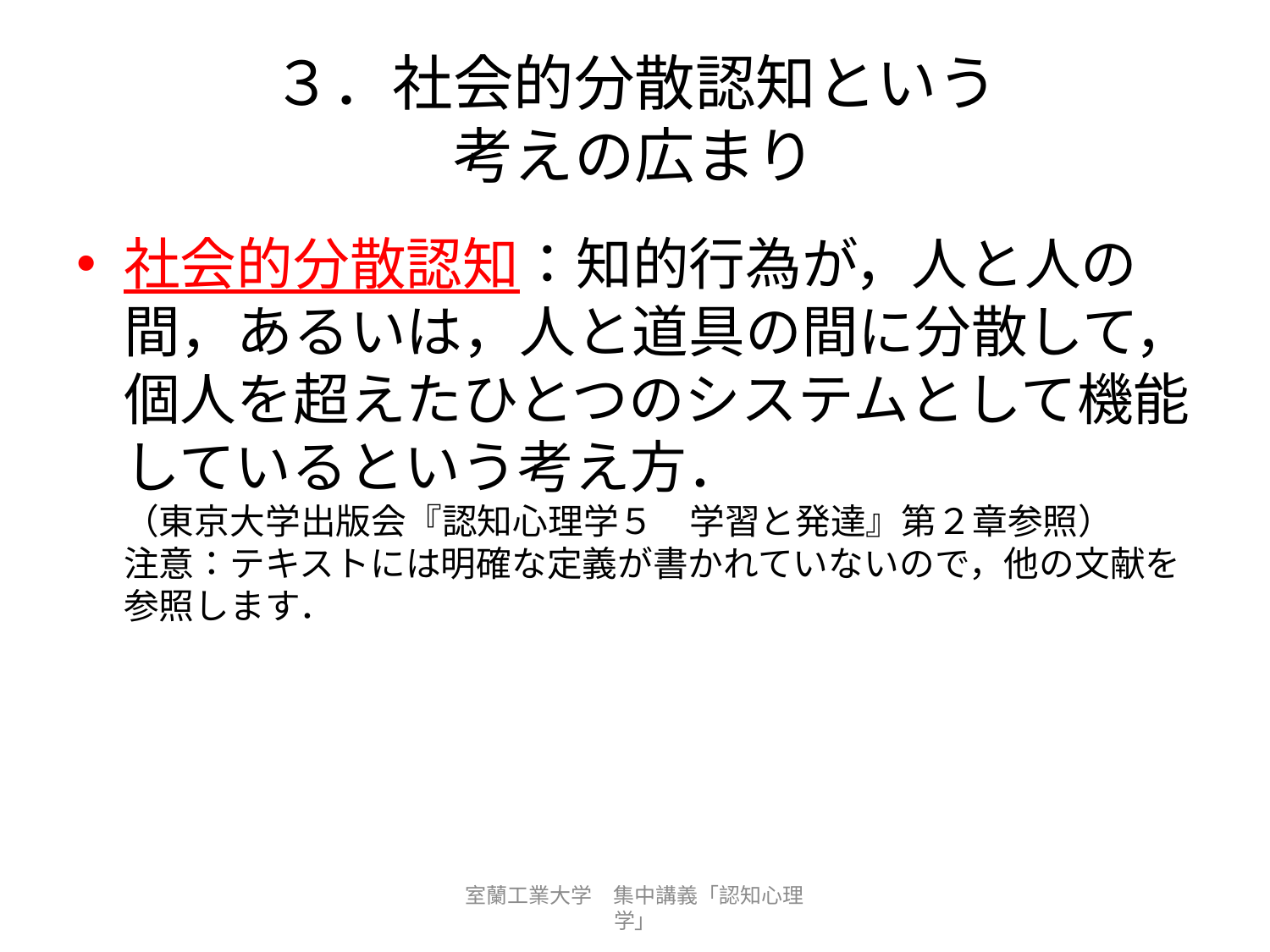

# ３．社会的分散認知という 考えの広まり
社会的分散認知：知的行為が，人と人の間，あるいは，人と道具の間に分散して，個人を超えたひとつのシステムとして機能しているという考え方．
（東京大学出版会『認知心理学５　学習と発達』第２章参照）
注意：テキストには明確な定義が書かれていないので，他の文献を参照します．
室蘭工業大学　集中講義「認知心理学」